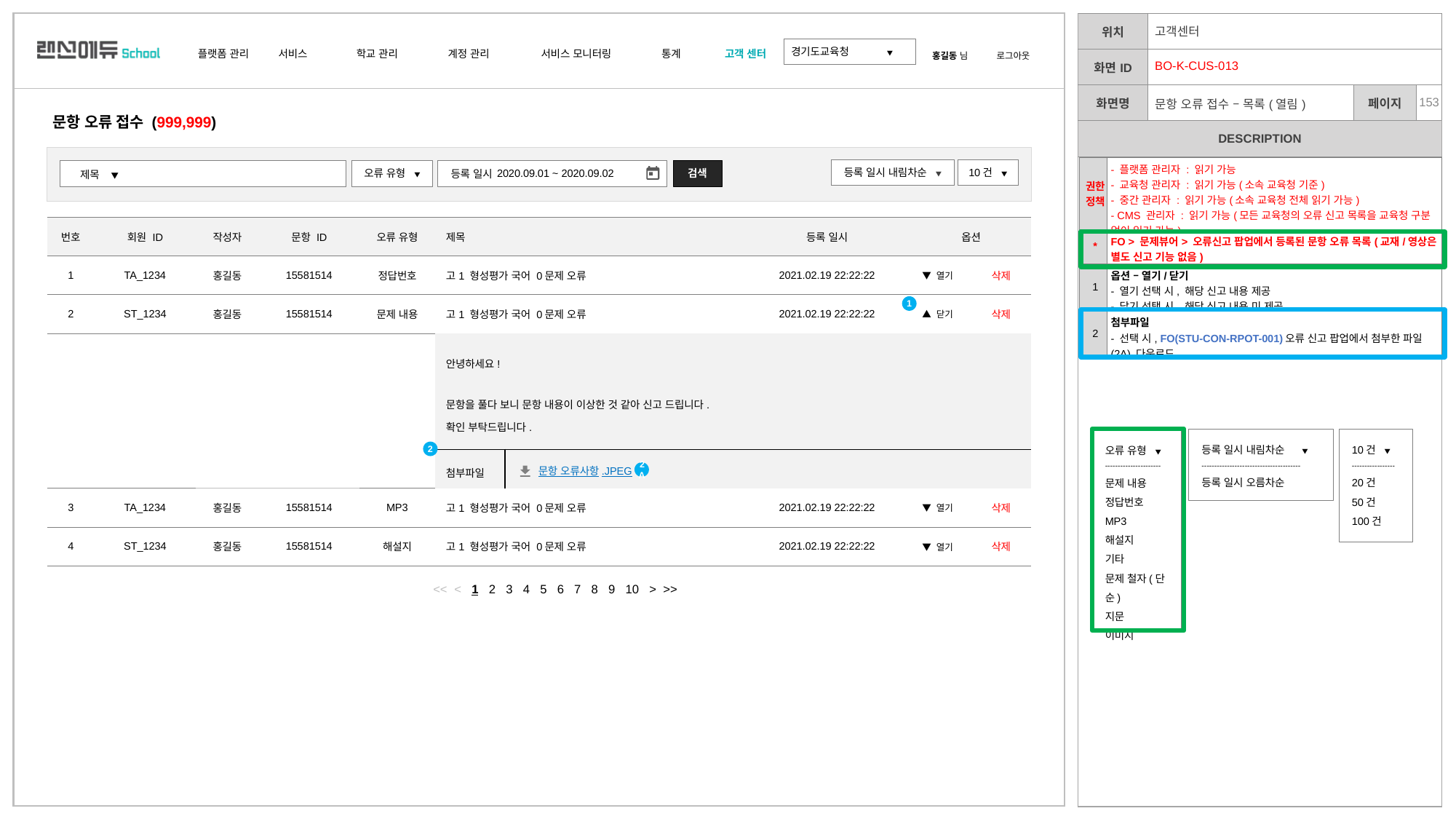

| Ver | Description |
| --- | --- |
| 3.0.4 | 명칭변경 “콘텐츠 오류 신고“ → “문항 오류 접수“ |
| 3.1.9 | <2A> 첨부파일 선택 시, 다운로드 제공 |
|  | 고객센터 |  |  |
| --- | --- | --- | --- |
|  | BO-K-CUS-013 |  |  |
|  | 문항 오류 접수 – 목록(열림) |  |  |
문항 오류 접수 (999,999)

| 권한 정책 | - 플랫폼 관리자 : 읽기 가능 - 교육청 관리자 : 읽기 가능(소속 교육청 기준) - 중간 관리자 : 읽기 가능(소속 교육청 전체 읽기 가능) - CMS 관리자 : 읽기 가능(모든 교육청의 오류 신고 목록을 교육청 구분 없이 읽기 가능) |
| --- | --- |
| \* | FO > 문제뷰어> 오류신고 팝업에서 등록된 문항 오류 목록(교재/영상은 별도 신고 기능 없음) |
| 1 | 옵션 – 열기/닫기 - 열기 선택 시, 해당 신고 내용 제공 - 닫기 선택 시, 해당 신고 내용 미 제공 |
| 2 | 첨부파일 - 선택 시, FO(STU-CON-RPOT-001)오류 신고 팝업에서 첨부한 파일(2A) 다운로드 |
등록 일시 내림차순   ▼
10건   ▼
                2020.09.01 ~ 2020.09.02
검색

오류 유형   ▼
등록 일시
제목    ▼

| 번호 | 회원 ID | 작성자 | 문항 ID | 오류 유형 | 제목 |  | 등록 일시 | 옵션 |  |
| --- | --- | --- | --- | --- | --- | --- | --- | --- | --- |
| 1 | TA\_1234 | 홍길동 | 15581514 | 정답번호 | 고1 형성평가 국어 0문제 오류 |  | 2021.02.19 22:22:22 | ▼ 열기 | 삭제 |
| 2 | ST\_1234 | 홍길동 | 15581514 | 문제 내용 | 고1 형성평가 국어 0문제 오류 |  | 2021.02.19 22:22:22 | ▲ 닫기 | 삭제 |
|  |  |  |  |  | 안녕하세요! 문항을 풀다 보니 문항 내용이 이상한 것 같아 신고 드립니다. 확인 부탁드립니다. |  |  |  |  |
|  |  |  |  |  | 첨부파일 |  |  |  |  |
| 3 | TA\_1234 | 홍길동 | 15581514 | MP3 | 고1 형성평가 국어 0문제 오류 |  | 2021.02.19 22:22:22 | ▼ 열기 | 삭제 |
| 4 | ST\_1234 | 홍길동 | 15581514 | 해설지 | 고1 형성평가 국어 0문제 오류 |  | 2021.02.19 22:22:22 | ▼ 열기 | 삭제 |

1

10건   ▼
-----------------
20건
50건
100건
등록 일시 내림차순      ▼
---------------------------------------
등록 일시 오름차순
오류 유형   ▼
----------------------
문제 내용
정답번호
MP3
해설지
기타
문제 철자(단순)
지문
이미지

2
2A
문항 오류사항.JPEG

<<  <   1   2   3   4   5   6   7   8   9   10   >  >>